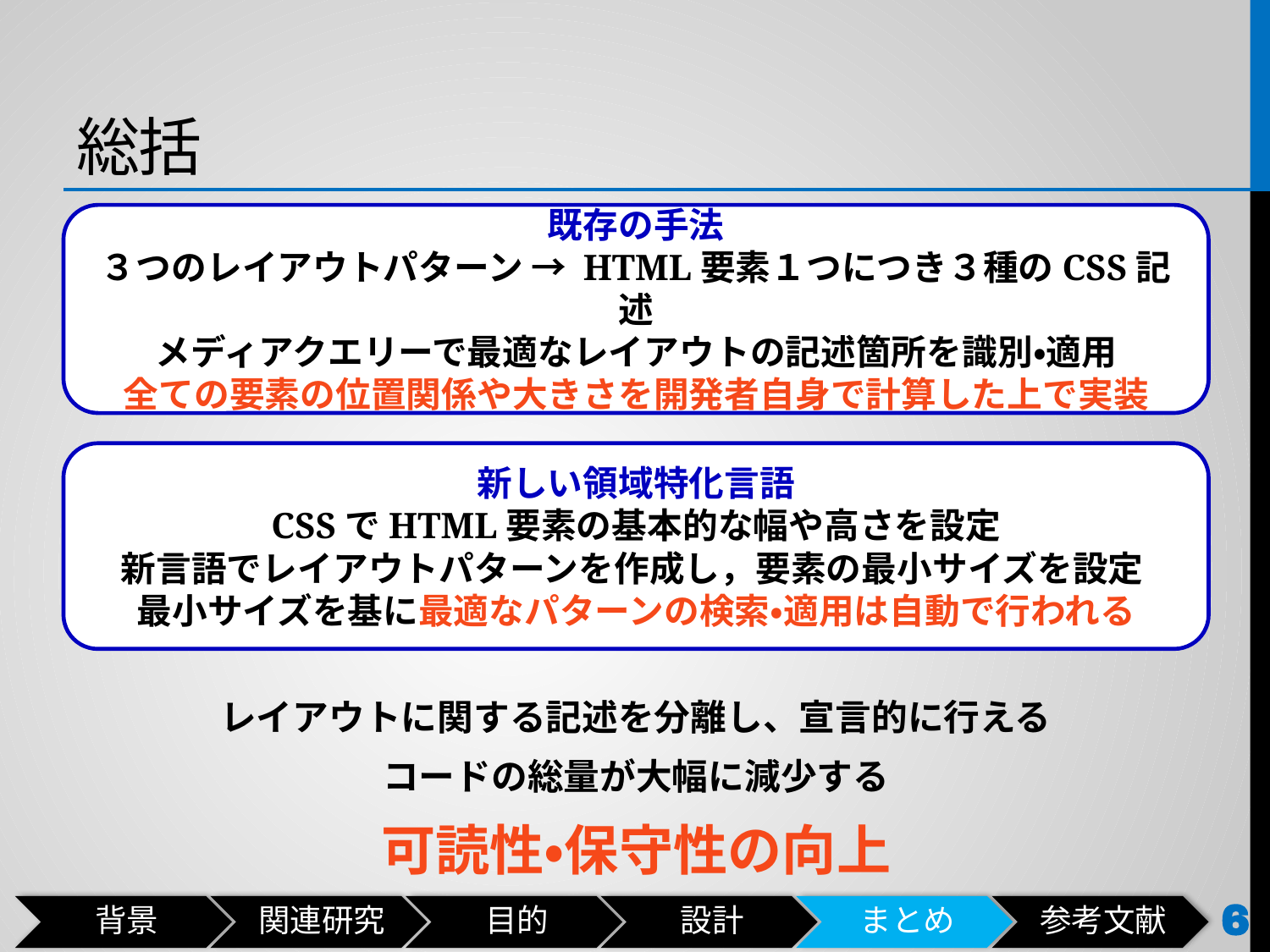

# 総括

レイアウトに関する記述を分離し、宣言的に行える
コードの総量が大幅に減少する
可読性・保守性の向上
既存の手法
３つのレイアウトパターン → HTML要素１つにつき３種のCSS記述
メディアクエリーで最適なレイアウトの記述箇所を識別・適用
全ての要素の位置関係や大きさを開発者自身で計算した上で実装
新しい領域特化言語
CSSでHTML要素の基本的な幅や高さを設定
新言語でレイアウトパターンを作成し，要素の最小サイズを設定
最小サイズを基に最適なパターンの検索・適用は自動で行われる
6
背景
関連研究
目的
設計
まとめ
参考文献